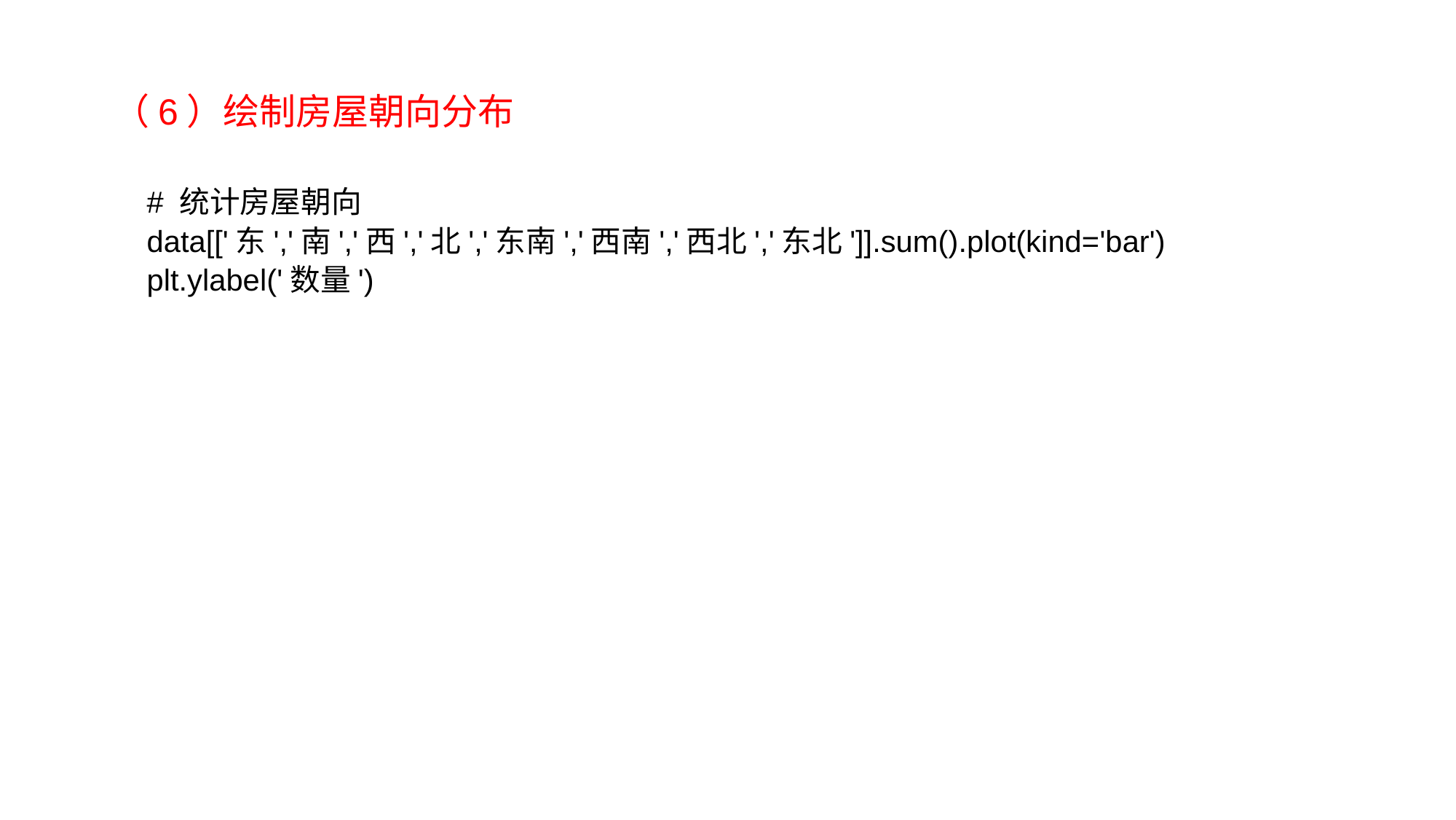

（6）绘制房屋朝向分布
# 统计房屋朝向
data[['东','南','西','北','东南','西南','西北','东北']].sum().plot(kind='bar')
plt.ylabel('数量')
TEXT  add here
TEXT  add here
TEXT  add here